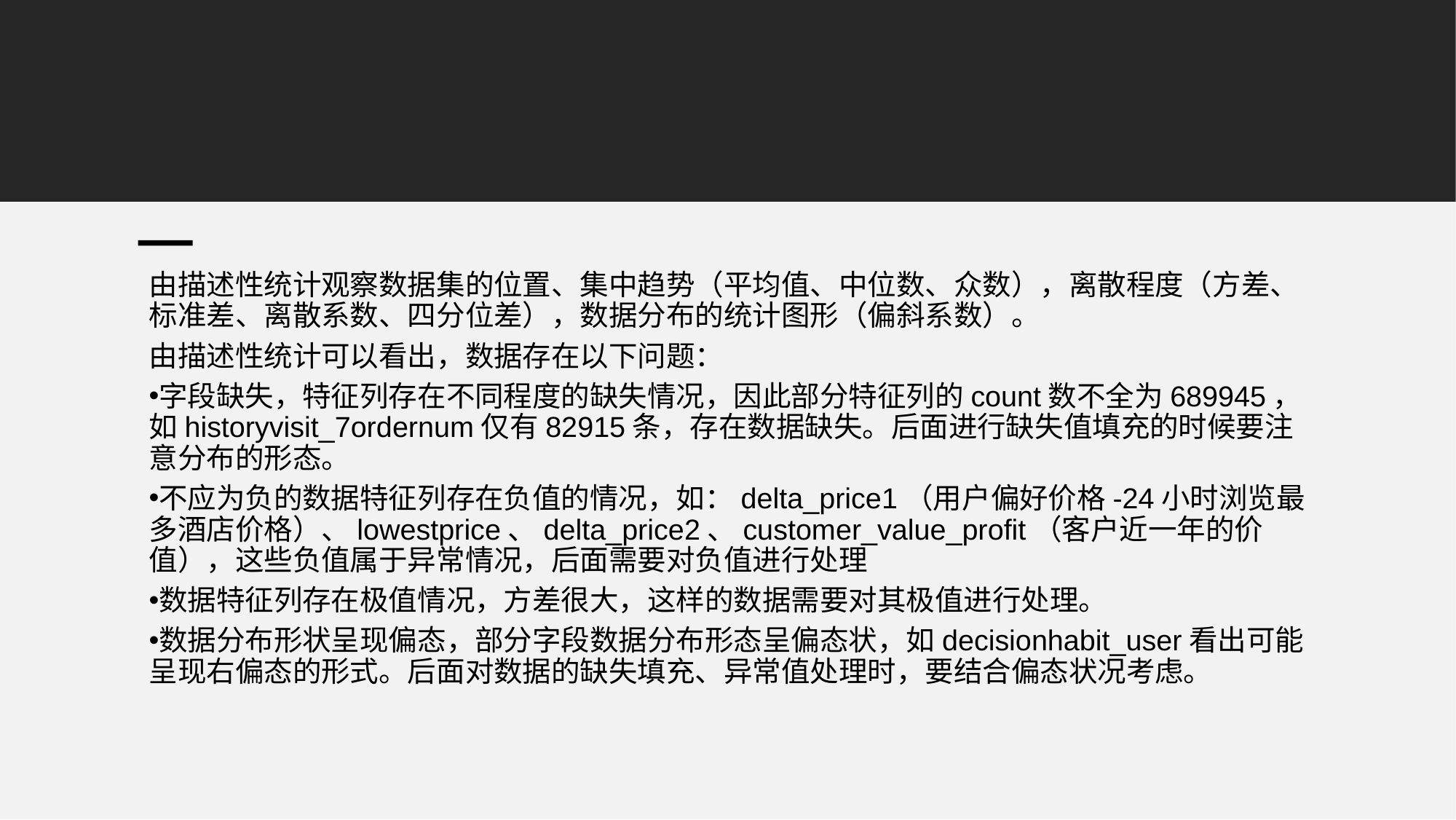

由描述性统计观察数据集的位置、集中趋势（平均值、中位数、众数），离散程度（方差、标准差、离散系数、四分位差），数据分布的统计图形（偏斜系数）。
由描述性统计可以看出，数据存在以下问题：
字段缺失，特征列存在不同程度的缺失情况，因此部分特征列的count数不全为689945，如historyvisit_7ordernum仅有82915条，存在数据缺失。后面进行缺失值填充的时候要注意分布的形态。
不应为负的数据特征列存在负值的情况，如：delta_price1（用户偏好价格-24小时浏览最多酒店价格）、lowestprice、delta_price2、customer_value_profit（客户近一年的价值），这些负值属于异常情况，后面需要对负值进行处理
数据特征列存在极值情况，方差很大，这样的数据需要对其极值进行处理。
数据分布形状呈现偏态，部分字段数据分布形态呈偏态状，如decisionhabit_user看出可能呈现右偏态的形式。后面对数据的缺失填充、异常值处理时，要结合偏态状况考虑。